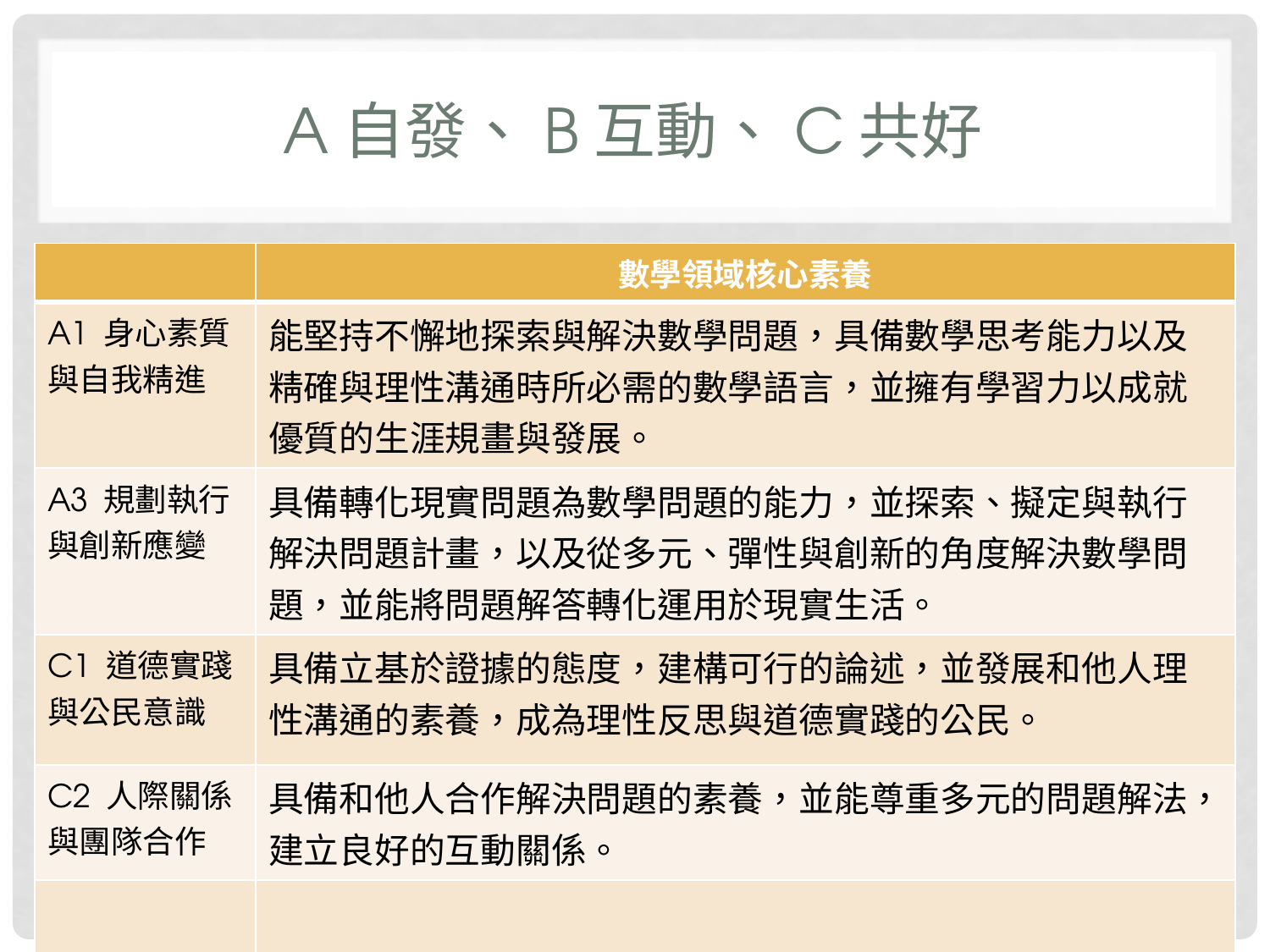

# A自發、B互動、C共好
|  | 數學領域核心素養 |
| --- | --- |
| A1 身心素質與自我精進 | 能堅持不懈地探索與解決數學問題，具備數學思考能力以及精確與理性溝通時所必需的數學語言，並擁有學習力以成就優質的生涯規畫與發展。 |
| A3 規劃執行 與創新應變 | 具備轉化現實問題為數學問題的能力，並探索、擬定與執行解決問題計畫，以及從多元、彈性與創新的角度解決數學問題，並能將問題解答轉化運用於現實生活。 |
| C1 道德實踐與公民意識 | 具備立基於證據的態度，建構可行的論述，並發展和他人理性溝通的素養，成為理性反思與道德實踐的公民。 |
| C2 人際關係與團隊合作 | 具備和他人合作解決問題的素養，並能尊重多元的問題解法，建立良好的互動關係。 |
|  |  |